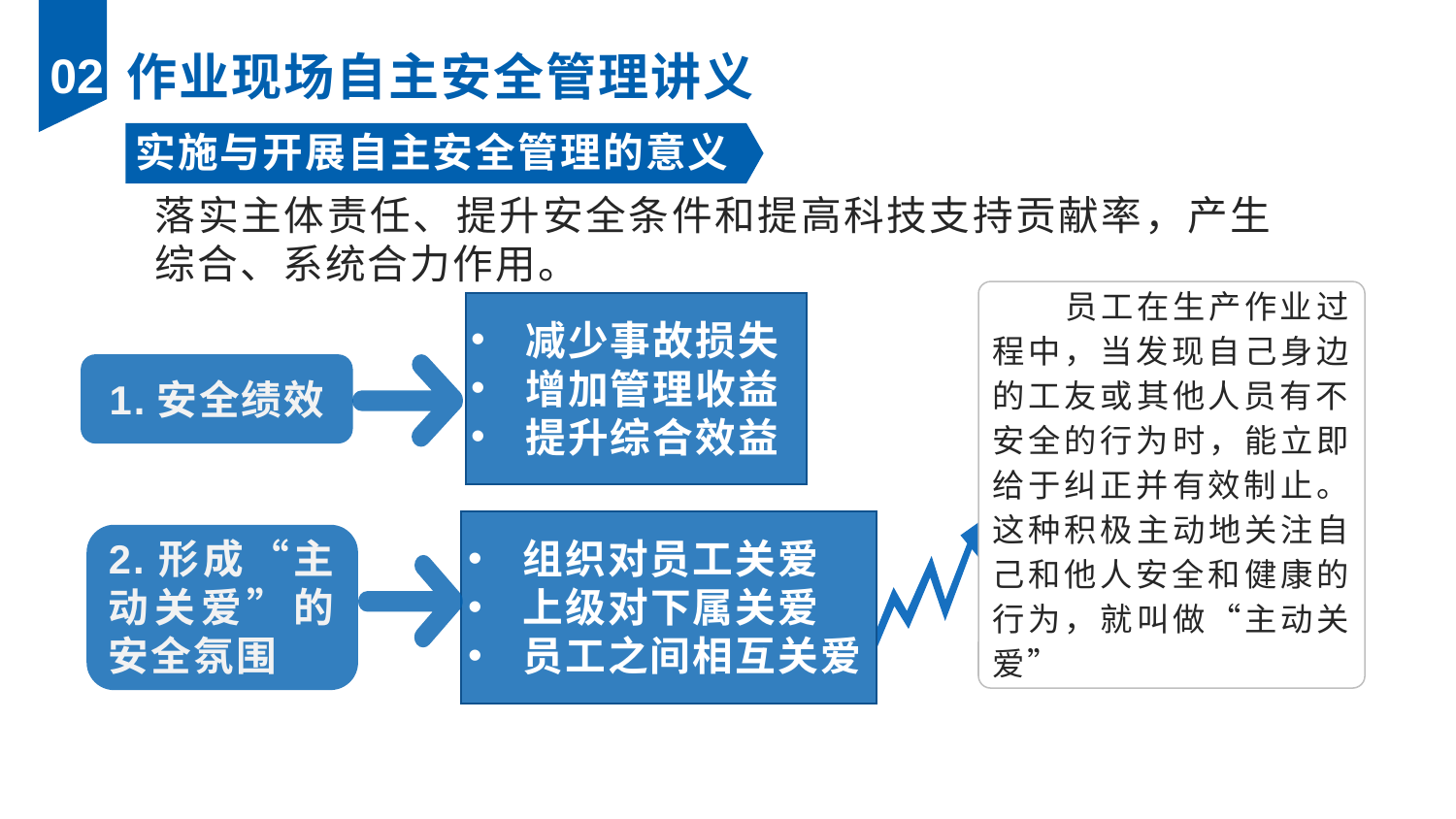

02
作业现场自主安全管理讲义
实施与开展自主安全管理的意义

落实主体责任、提升安全条件和提高科技支持贡献率，产生综合、系统合力作用。
员工在生产作业过程中，当发现自己身边的工友或其他人员有不安全的行为时，能立即给于纠正并有效制止。这种积极主动地关注自己和他人安全和健康的行为，就叫做“主动关爱”

减少事故损失
增加管理收益
提升综合效益

1.安全绩效

组织对员工关爱
上级对下属关爱
员工之间相互关爱

2.形成“主动关爱”的安全氛围